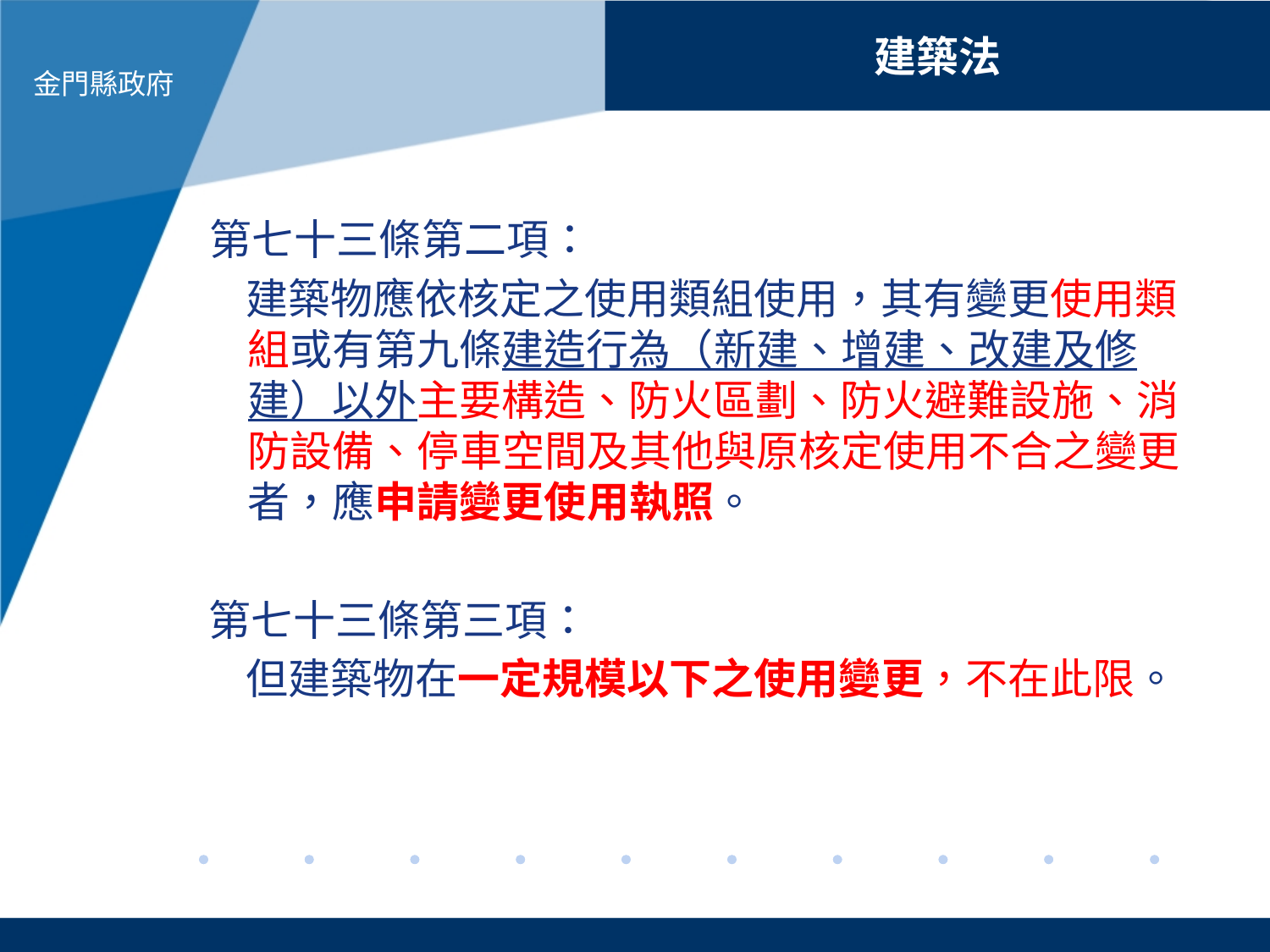

建築法
第七十三條第二項：
建築物應依核定之使用類組使用，其有變更使用類組或有第九條建造行為（新建、增建、改建及修建）以外主要構造、防火區劃、防火避難設施、消防設備、停車空間及其他與原核定使用不合之變更者，應申請變更使用執照。

第七十三條第三項：
但建築物在一定規模以下之使用變更，不在此限。